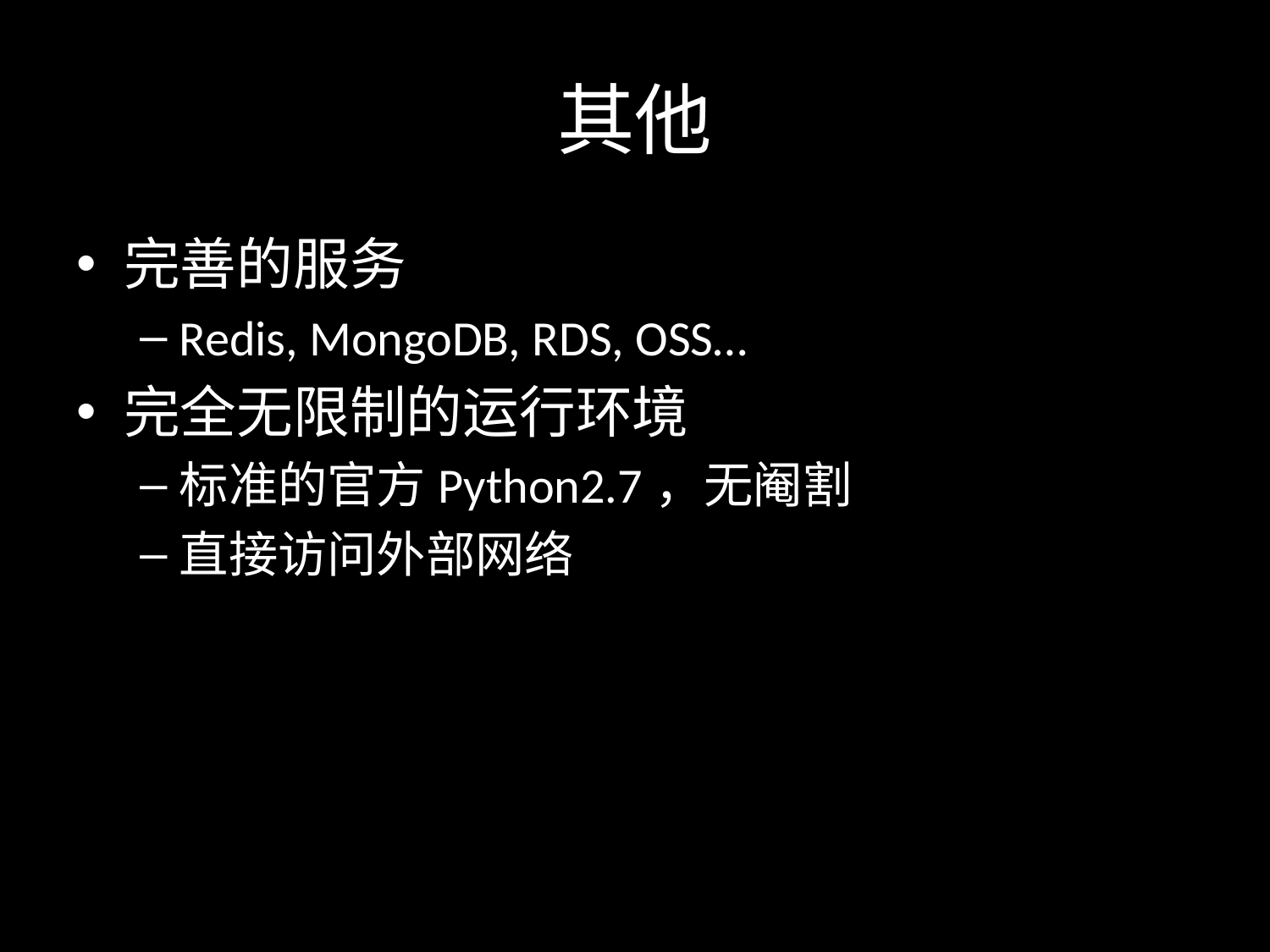

# 其他
完善的服务
Redis, MongoDB, RDS, OSS…
完全无限制的运行环境
标准的官方Python2.7，无阉割
直接访问外部网络